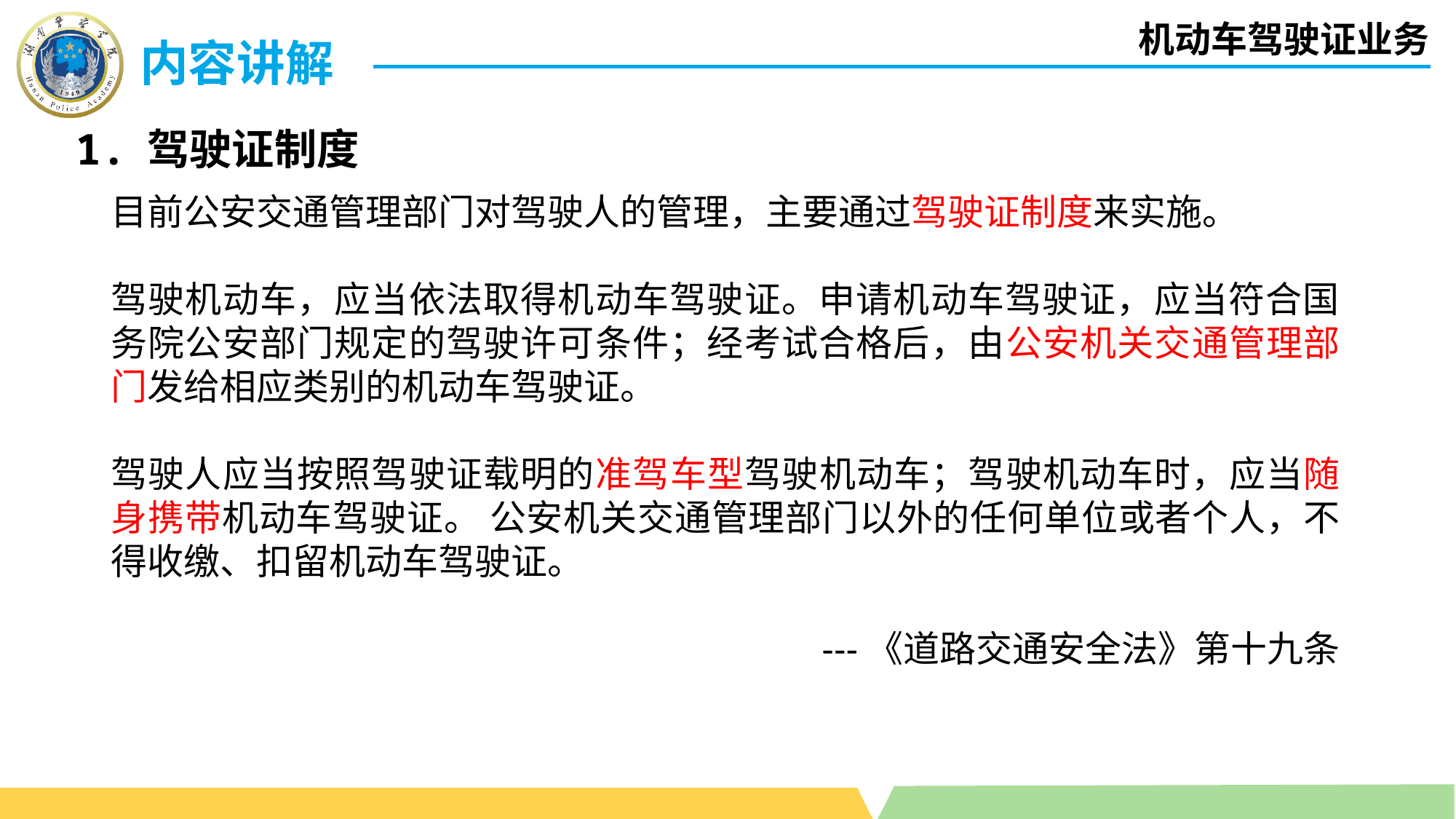

机动车驾驶证业务
内容讲解
 1. 驾驶证制度
目前公安交通管理部门对驾驶人的管理，主要通过驾驶证制度来实施。

驾驶机动车，应当依法取得机动车驾驶证。申请机动车驾驶证，应当符合国务院公安部门规定的驾驶许可条件；经考试合格后，由公安机关交通管理部门发给相应类别的机动车驾驶证。

驾驶人应当按照驾驶证载明的准驾车型驾驶机动车；驾驶机动车时，应当随身携带机动车驾驶证。 公安机关交通管理部门以外的任何单位或者个人，不得收缴、扣留机动车驾驶证。

---《道路交通安全法》第十九条